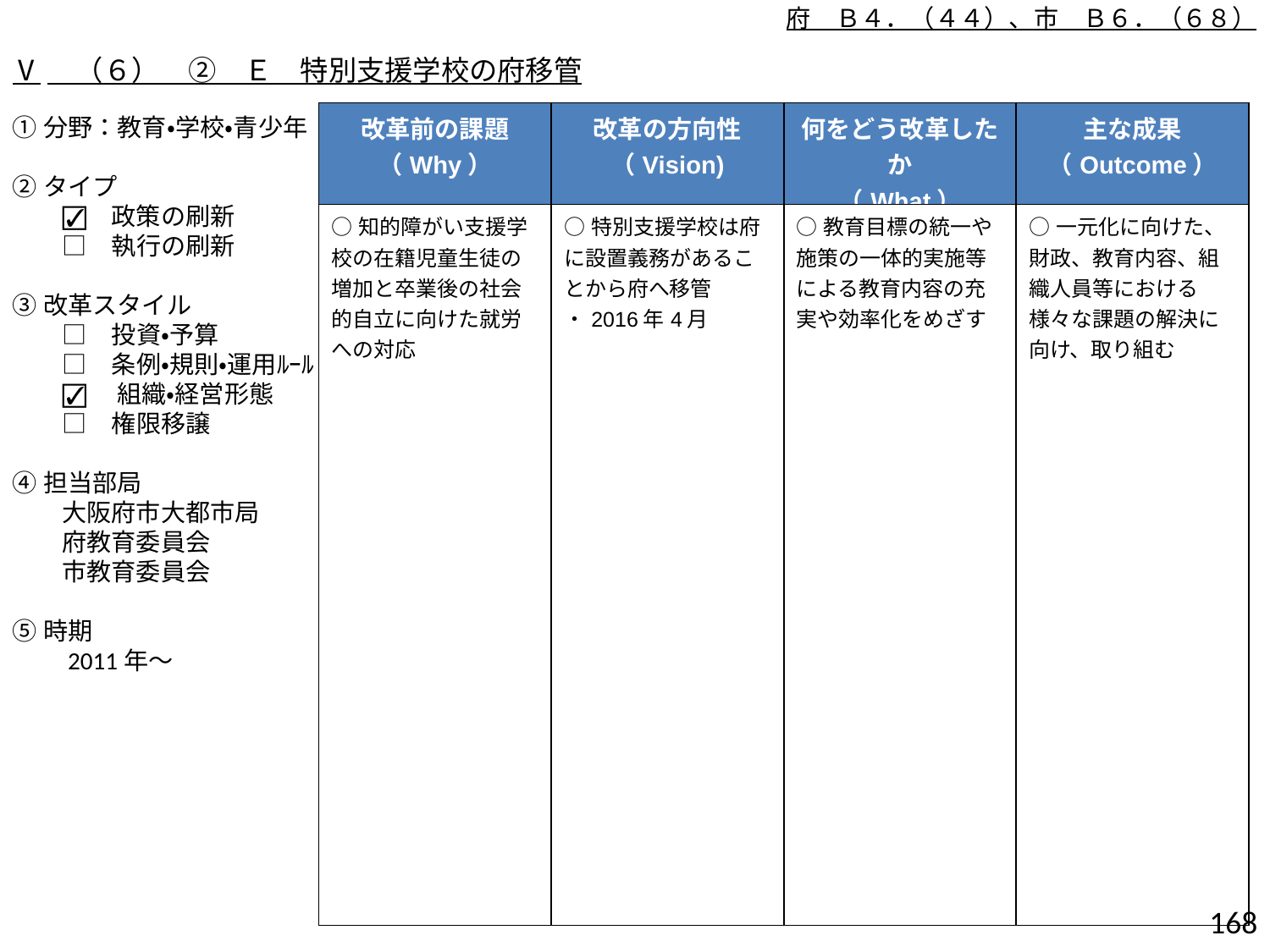

府　Ｂ４．（４４）、市　Ｂ６．（６８）
Ⅴ　（６）　②　Ｅ　特別支援学校の府移管
| 改革前の課題 （Why） | 改革の方向性 （Vision) | 何をどう改革したか （What） | 主な成果 （Outcome） |
| --- | --- | --- | --- |
| ○知的障がい支援学校の在籍児童生徒の増加と卒業後の社会的自立に向けた就労への対応 | ○特別支援学校は府に設置義務があることから府へ移管 ・2016年4月 | ○教育目標の統一や施策の一体的実施等による教育内容の充実や効率化をめざす | ○一元化に向けた、財政、教育内容、組織人員等における様々な課題の解決に向け、取り組む |
①分野：教育・学校・青少年

②タイプ
　　☑　政策の刷新
　　□　執行の刷新

③改革スタイル
　　□　投資・予算
　　□　条例・規則・運用ﾙｰﾙ
　　☑ 　組織・経営形態
　　□　権限移譲

④担当部局
　　大阪府市大都市局
　　府教育委員会
　　市教育委員会

⑤時期
　　2011年～
168